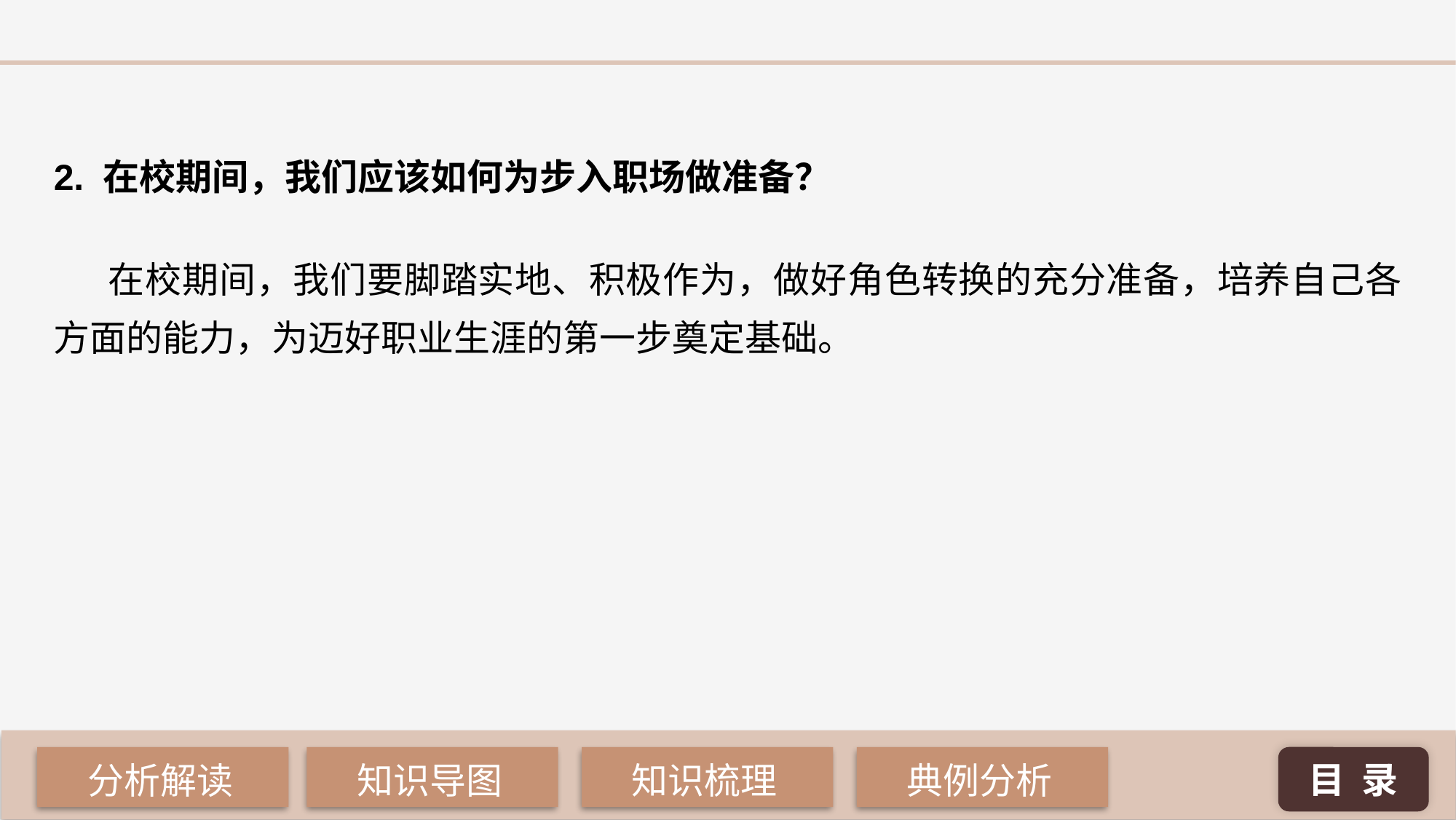

2. 在校期间，我们应该如何为步入职场做准备？
在校期间，我们要脚踏实地、积极作为，做好角色转换的充分准备，培养自己各方面的能力，为迈好职业生涯的第一步奠定基础。